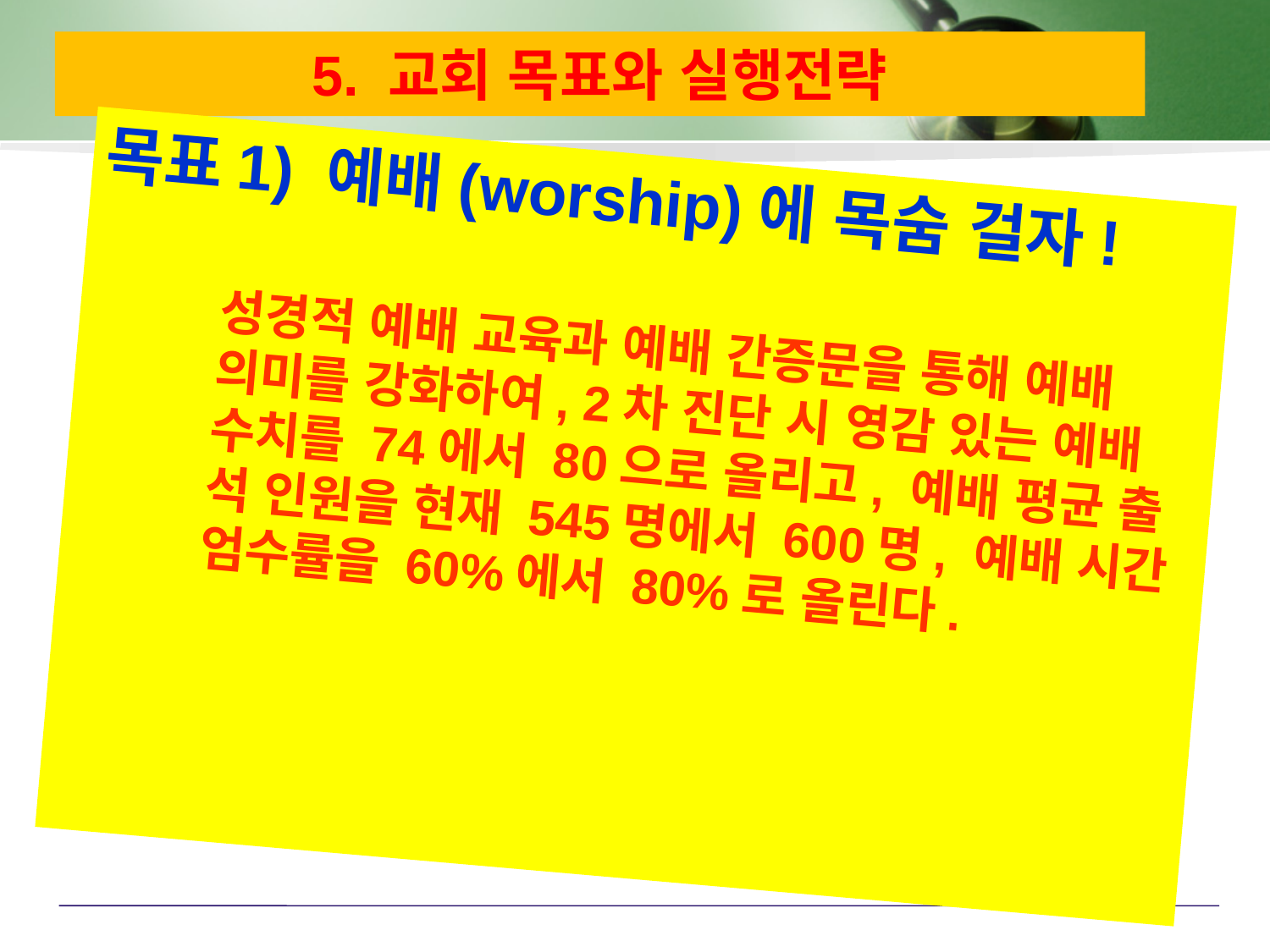

# 5. 교회 목표와 실행전략
목표1) 예배(worship)에 목숨 걸자!

	성경적 예배 교육과 예배 간증문을 통해 예배 	의미를 강화하여, 2차 진단 시 영감 있는 예배 	수치를 74에서 80으로 올리고, 예배 평균 출	석 인원을 현재 545명에서 600명, 예배 시간 	엄수률을 60%에서 80%로 올린다.